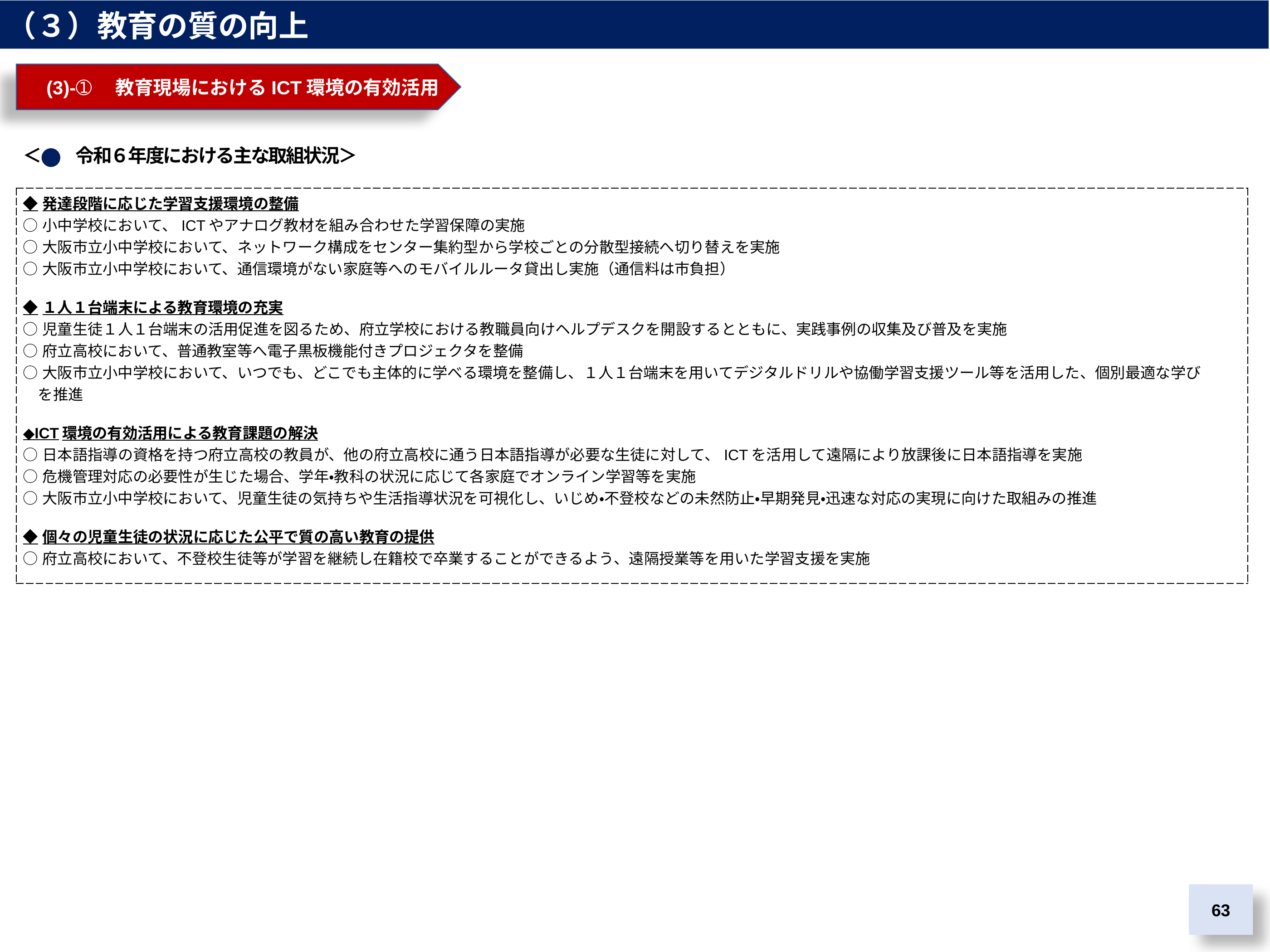

（３）教育の質の向上
　(3)-➀　教育現場におけるICT環境の有効活用
＜　　令和６年度における主な取組状況＞

| ◆発達段階に応じた学習支援環境の整備 ○小中学校において、ICTやアナログ教材を組み合わせた学習保障の実施 ○大阪市立小中学校において、ネットワーク構成をセンター集約型から学校ごとの分散型接続へ切り替えを実施 ○大阪市立小中学校において、通信環境がない家庭等へのモバイルルータ貸出し実施（通信料は市負担） ◆１人１台端末による教育環境の充実 ○児童生徒１人１台端末の活用促進を図るため、府立学校における教職員向けヘルプデスクを開設するとともに、実践事例の収集及び普及を実施 ○府立高校において、普通教室等へ電子黒板機能付きプロジェクタを整備 ○大阪市立小中学校において、いつでも、どこでも主体的に学べる環境を整備し、１人１台端末を用いてデジタルドリルや協働学習支援ツール等を活用した、個別最適な学び 　を推進 ◆ICT環境の有効活用による教育課題の解決 ○日本語指導の資格を持つ府立高校の教員が、他の府立高校に通う日本語指導が必要な生徒に対して、ICTを活用して遠隔により放課後に日本語指導を実施 ○危機管理対応の必要性が生じた場合、学年・教科の状況に応じて各家庭でオンライン学習等を実施 ○大阪市立小中学校において、児童生徒の気持ちや生活指導状況を可視化し、いじめ・不登校などの未然防止・早期発見・迅速な対応の実現に向けた取組みの推進 ◆個々の児童生徒の状況に応じた公平で質の高い教育の提供 ○府立高校において、不登校生徒等が学習を継続し在籍校で卒業することができるよう、遠隔授業等を用いた学習支援を実施 |
| --- |
63